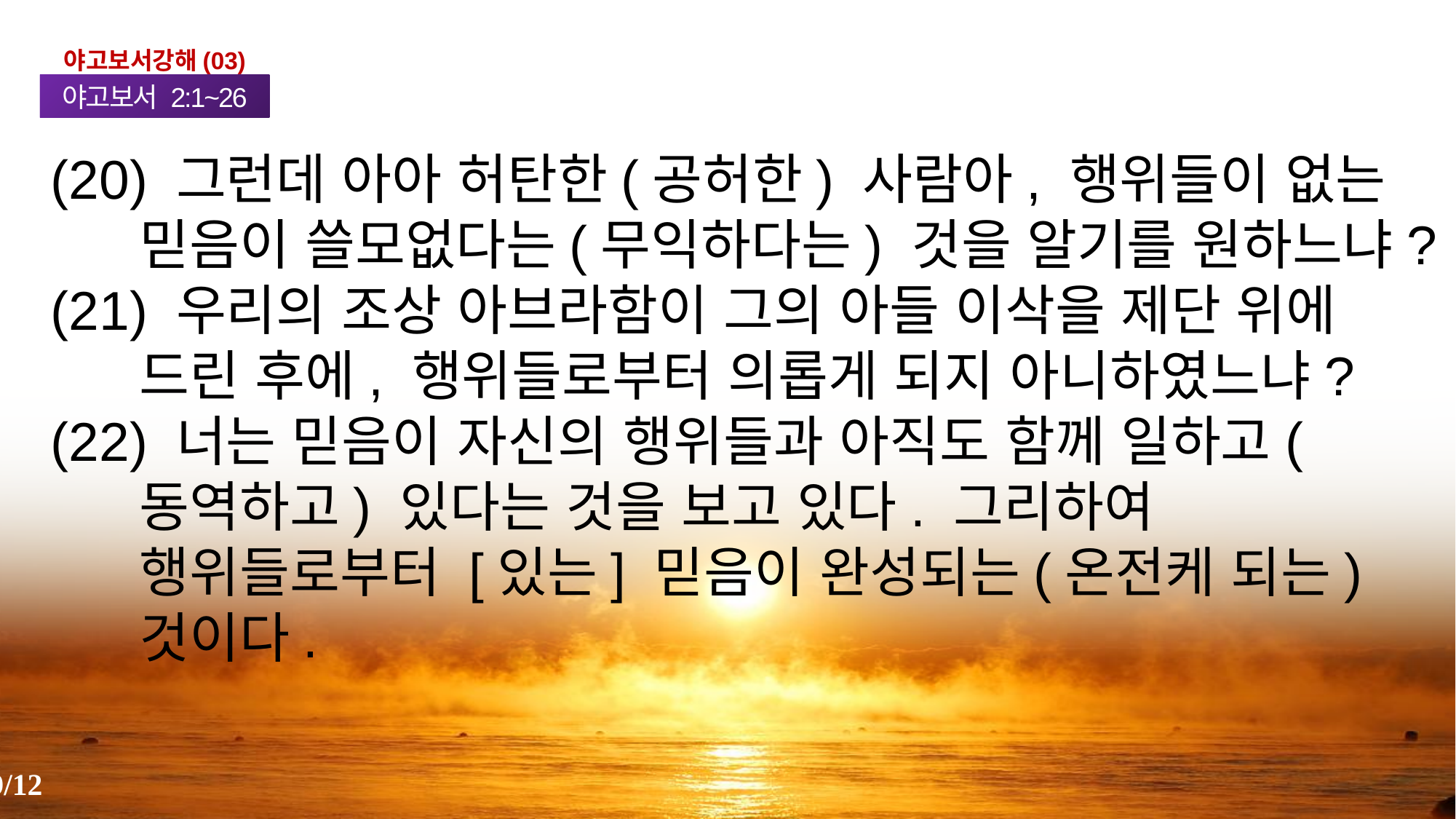

야고보서강해(03)
야고보서 2:1~26

(20) 그런데 아아 허탄한(공허한) 사람아, 행위들이 없는 믿음이 쓸모없다는(무익하다는) 것을 알기를 원하느냐?
(21) 우리의 조상 아브라함이 그의 아들 이삭을 제단 위에 드린 후에, 행위들로부터 의롭게 되지 아니하였느냐?
(22) 너는 믿음이 자신의 행위들과 아직도 함께 일하고(동역하고) 있다는 것을 보고 있다. 그리하여 행위들로부터 [있는] 믿음이 완성되는(온전케 되는) 것이다.